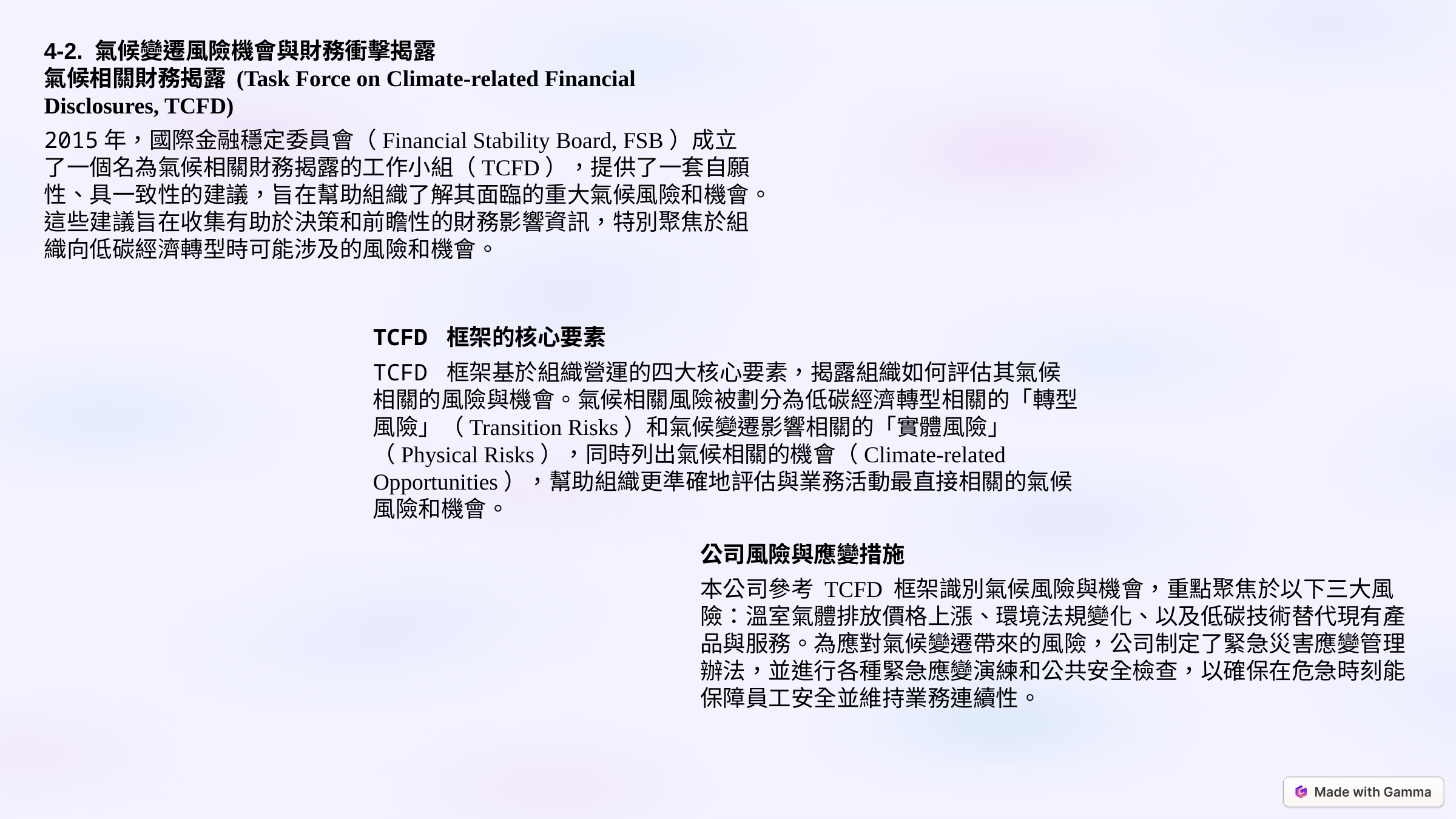

4-2. 氣候變遷風險機會與財務衝擊揭露
氣候相關財務揭露 (Task Force on Climate-related Financial Disclosures, TCFD)
2015年，國際金融穩定委員會（Financial Stability Board, FSB）成立了一個名為氣候相關財務揭露的工作小組（TCFD），提供了一套自願性、具一致性的建議，旨在幫助組織了解其面臨的重大氣候風險和機會。這些建議旨在收集有助於決策和前瞻性的財務影響資訊，特別聚焦於組織向低碳經濟轉型時可能涉及的風險和機會。
TCFD 框架的核心要素
TCFD 框架基於組織營運的四大核心要素，揭露組織如何評估其氣候相關的風險與機會。氣候相關風險被劃分為低碳經濟轉型相關的「轉型風險」（Transition Risks）和氣候變遷影響相關的「實體風險」（Physical Risks），同時列出氣候相關的機會（Climate-related Opportunities），幫助組織更準確地評估與業務活動最直接相關的氣候風險和機會。
公司風險與應變措施
本公司參考 TCFD 框架識別氣候風險與機會，重點聚焦於以下三大風險：溫室氣體排放價格上漲、環境法規變化、以及低碳技術替代現有產品與服務。為應對氣候變遷帶來的風險，公司制定了緊急災害應變管理辦法，並進行各種緊急應變演練和公共安全檢查，以確保在危急時刻能保障員工安全並維持業務連續性。